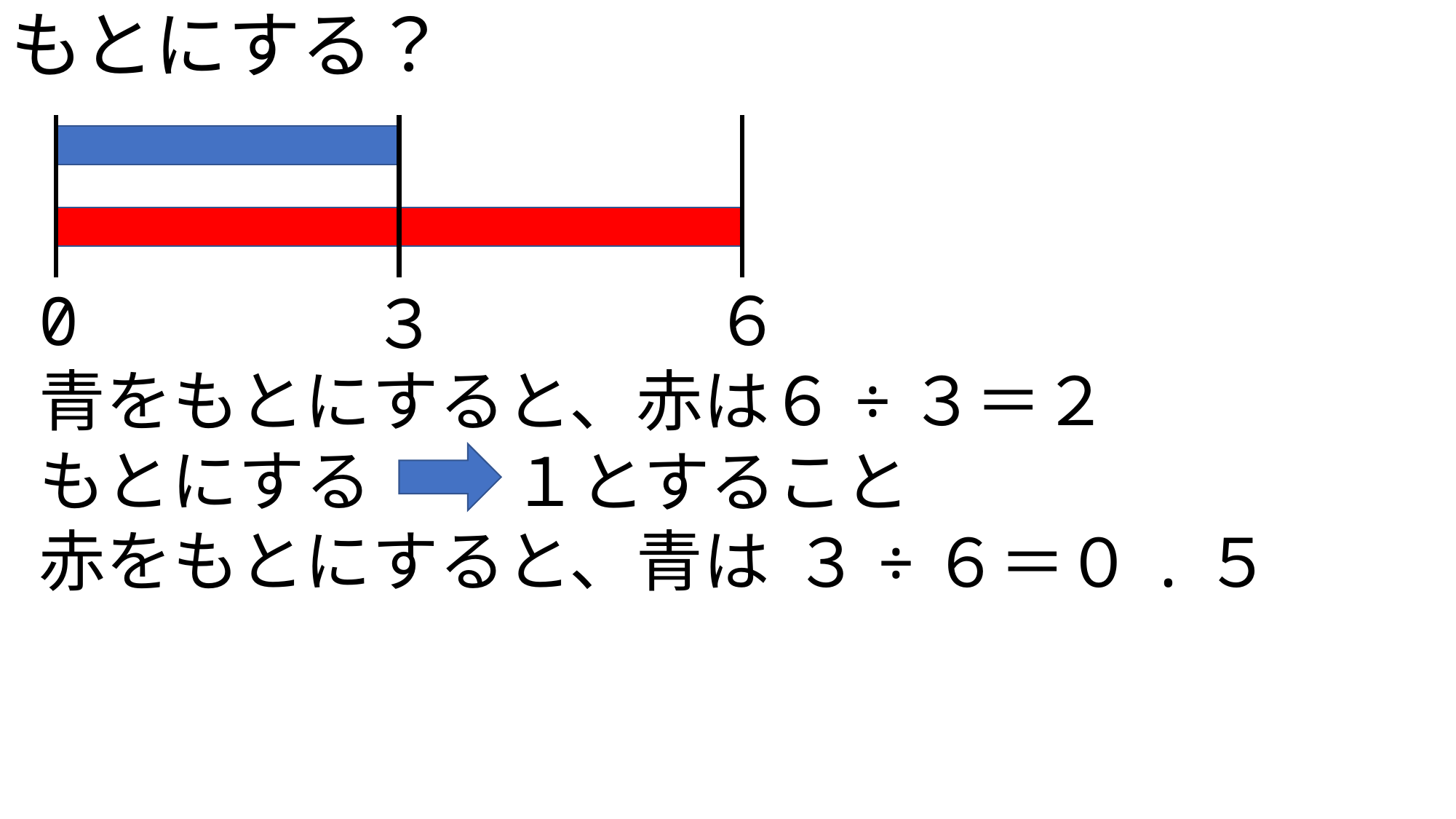

もとにする？

0
６
３
青をもとにすると、赤は６÷３＝２
もとにする
赤をもとにすると、青は
１とすること

３÷６＝０.５